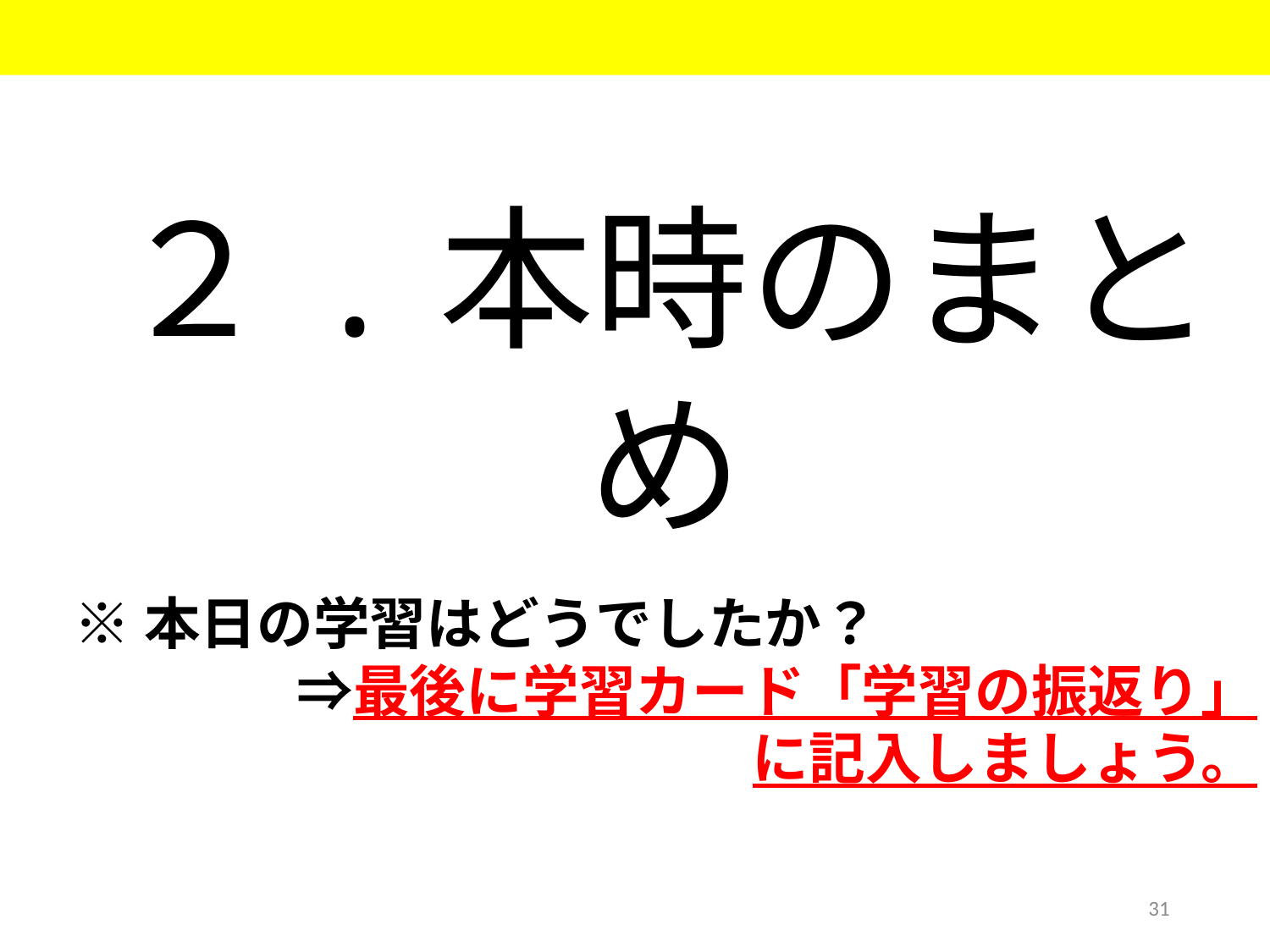

２.本時のまとめ

※本日の学習はどうでしたか？
　⇒最後に学習カード「学習の振返り」
に記入しましょう。

31